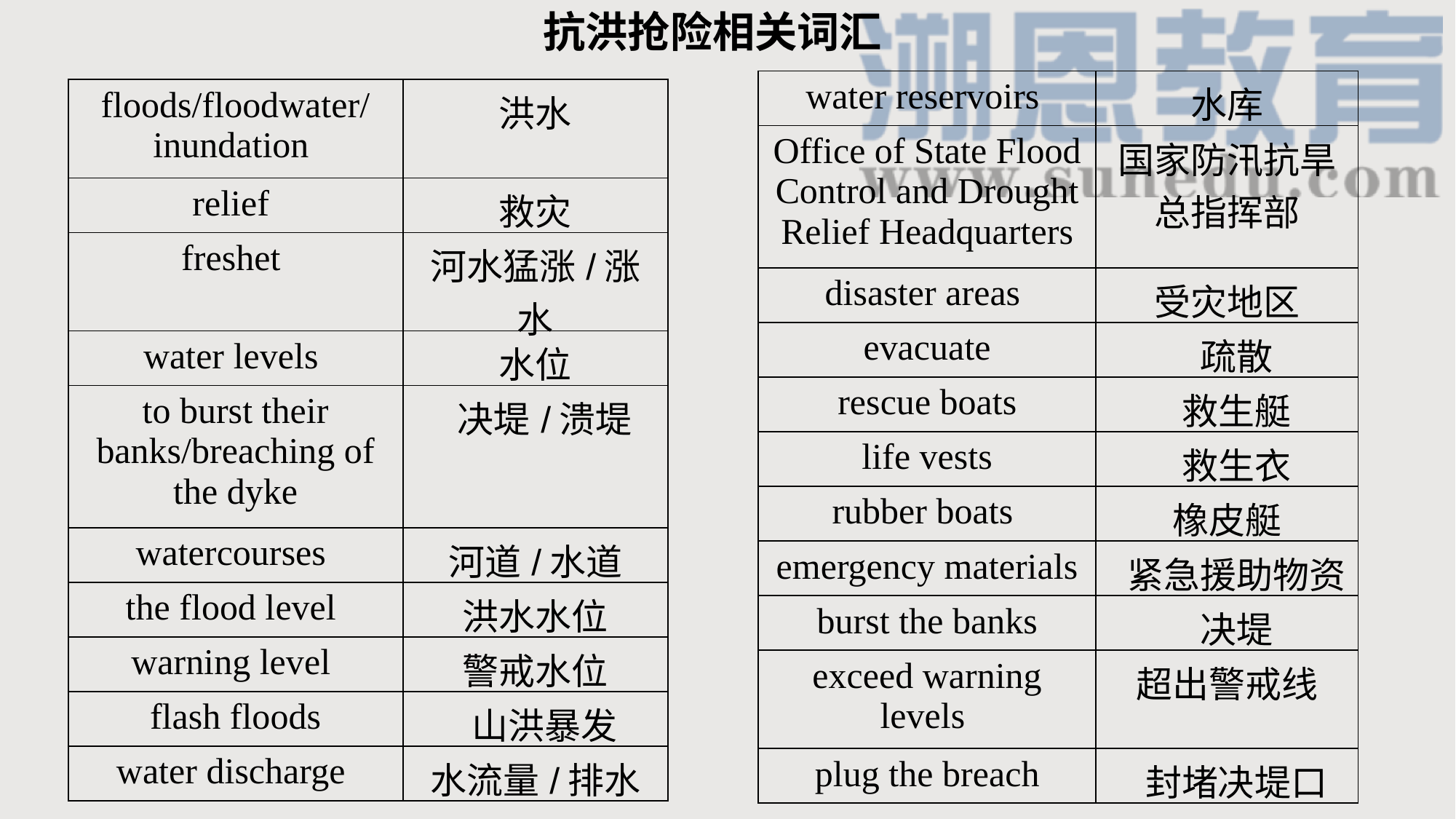

抗洪抢险相关词汇
| water reservoirs | 水库 |
| --- | --- |
| Office of State Flood Control and Drought Relief Headquarters | 国家防汛抗旱总指挥部 |
| disaster areas | 受灾地区 |
| evacuate | 疏散 |
| rescue boats | 救生艇 |
| life vests | 救生衣 |
| rubber boats | 橡皮艇 |
| emergency materials | 紧急援助物资 |
| burst the banks | 决堤 |
| exceed warning levels | 超出警戒线 |
| plug the breach | 封堵决堤口 |
| floods/floodwater/ inundation | 洪水 |
| --- | --- |
| relief | 救灾 |
| freshet | 河水猛涨/涨水 |
| water levels | 水位 |
| to burst their banks/breaching of the dyke | 决堤/溃堤 |
| watercourses | 河道/水道 |
| the flood level | 洪水水位 |
| warning level | 警戒水位 |
| flash floods | 山洪暴发 |
| water discharge | 水流量/排水 |